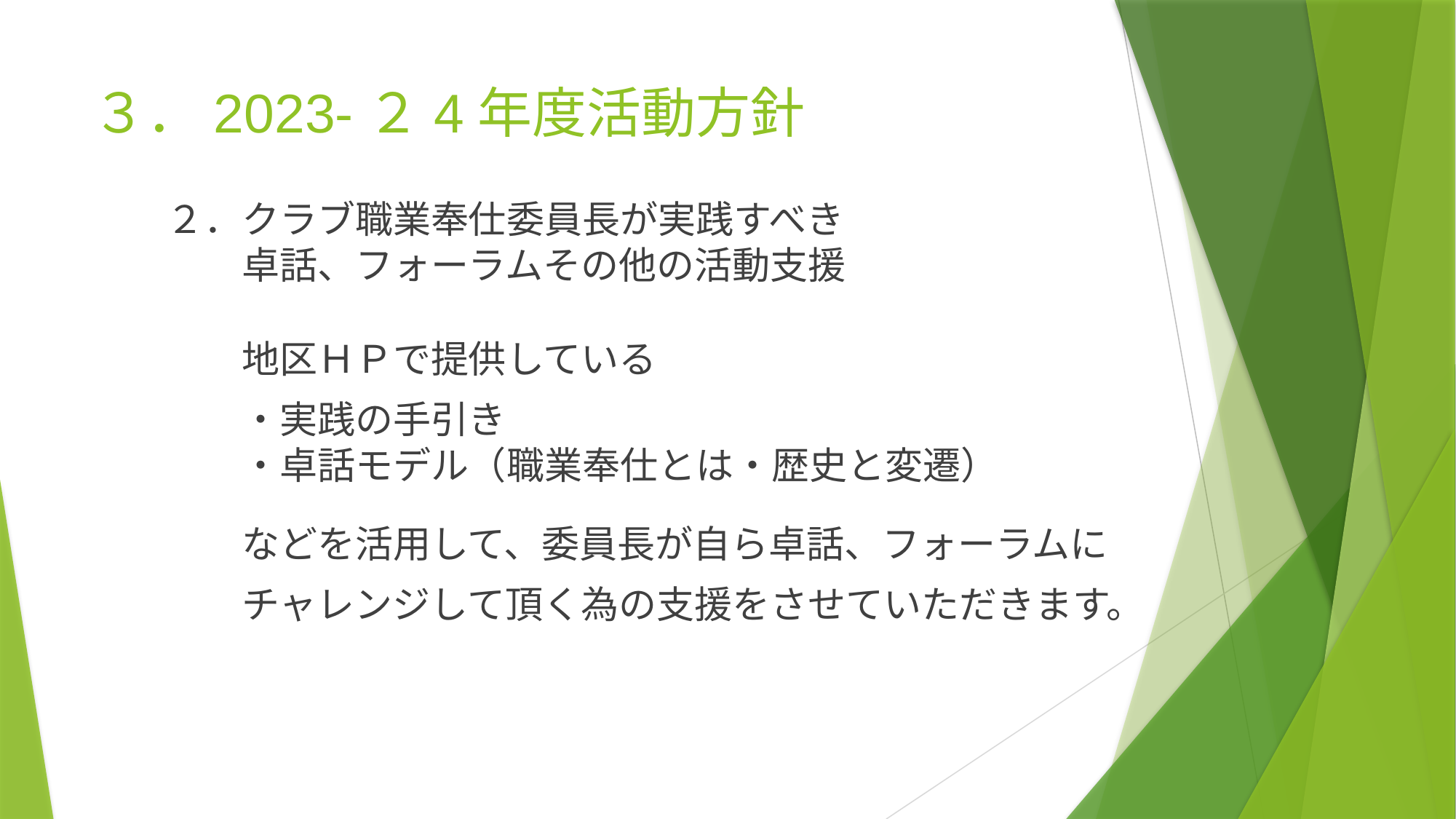

# ３．2023-２4年度活動方針
２．クラブ職業奉仕委員長が実践すべき
　　卓話、フォーラムその他の活動支援

　　地区ＨＰで提供している
　　・実践の手引き
　　・卓話モデル（職業奉仕とは・歴史と変遷）
　　などを活用して、委員長が自ら卓話、フォーラムに
　　チャレンジして頂く為の支援をさせていただきます。